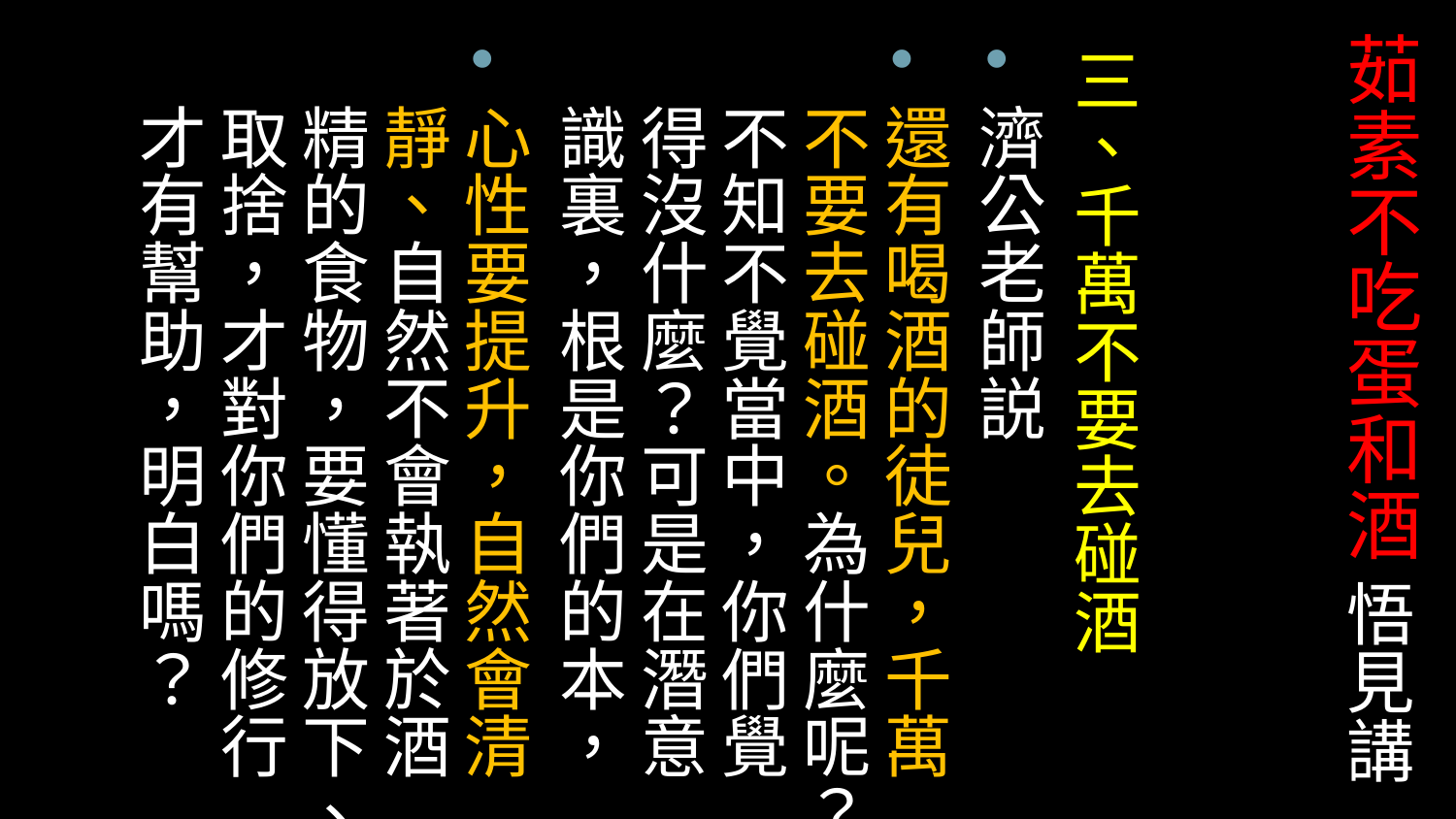

# 茹素不吃蛋和酒 悟見講
三、千萬不要去碰酒
濟公老師説
還有喝酒的徒兒，千萬不要去碰酒。為什麼呢？不知不覺當中，你們覺得沒什麼？可是在潛意識裏，根是你們的本，
心性要提升，自然會清靜、自然不會執著於酒精的食物，要懂得放下、取捨，才對你們的修行才有幫助，明白嗎？